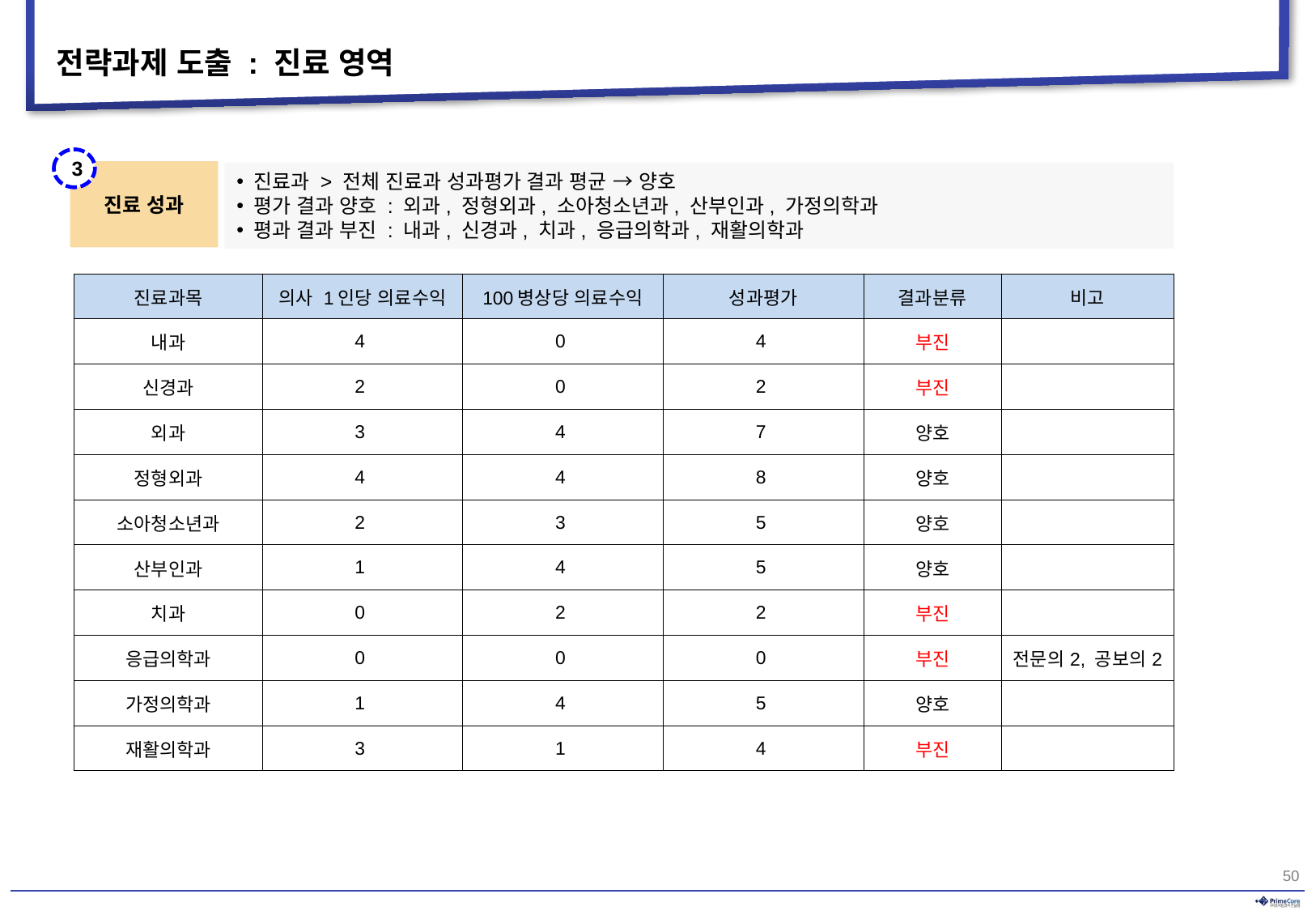

# 전략과제 도출 : 진료 영역
3
진료 성과
 진료과 > 전체 진료과 성과평가 결과 평균 → 양호
 평가 결과 양호 : 외과, 정형외과, 소아청소년과, 산부인과, 가정의학과
 평과 결과 부진 : 내과, 신경과, 치과, 응급의학과, 재활의학과
| 진료과목 | 의사 1인당 의료수익 | 100병상당 의료수익 | 성과평가 | 결과분류 | 비고 |
| --- | --- | --- | --- | --- | --- |
| 내과 | 4 | 0 | 4 | 부진 |  |
| 신경과 | 2 | 0 | 2 | 부진 |  |
| 외과 | 3 | 4 | 7 | 양호 |  |
| 정형외과 | 4 | 4 | 8 | 양호 |  |
| 소아청소년과 | 2 | 3 | 5 | 양호 |  |
| 산부인과 | 1 | 4 | 5 | 양호 |  |
| 치과 | 0 | 2 | 2 | 부진 |  |
| 응급의학과 | 0 | 0 | 0 | 부진 | 전문의2, 공보의2 |
| 가정의학과 | 1 | 4 | 5 | 양호 |  |
| 재활의학과 | 3 | 1 | 4 | 부진 |  |